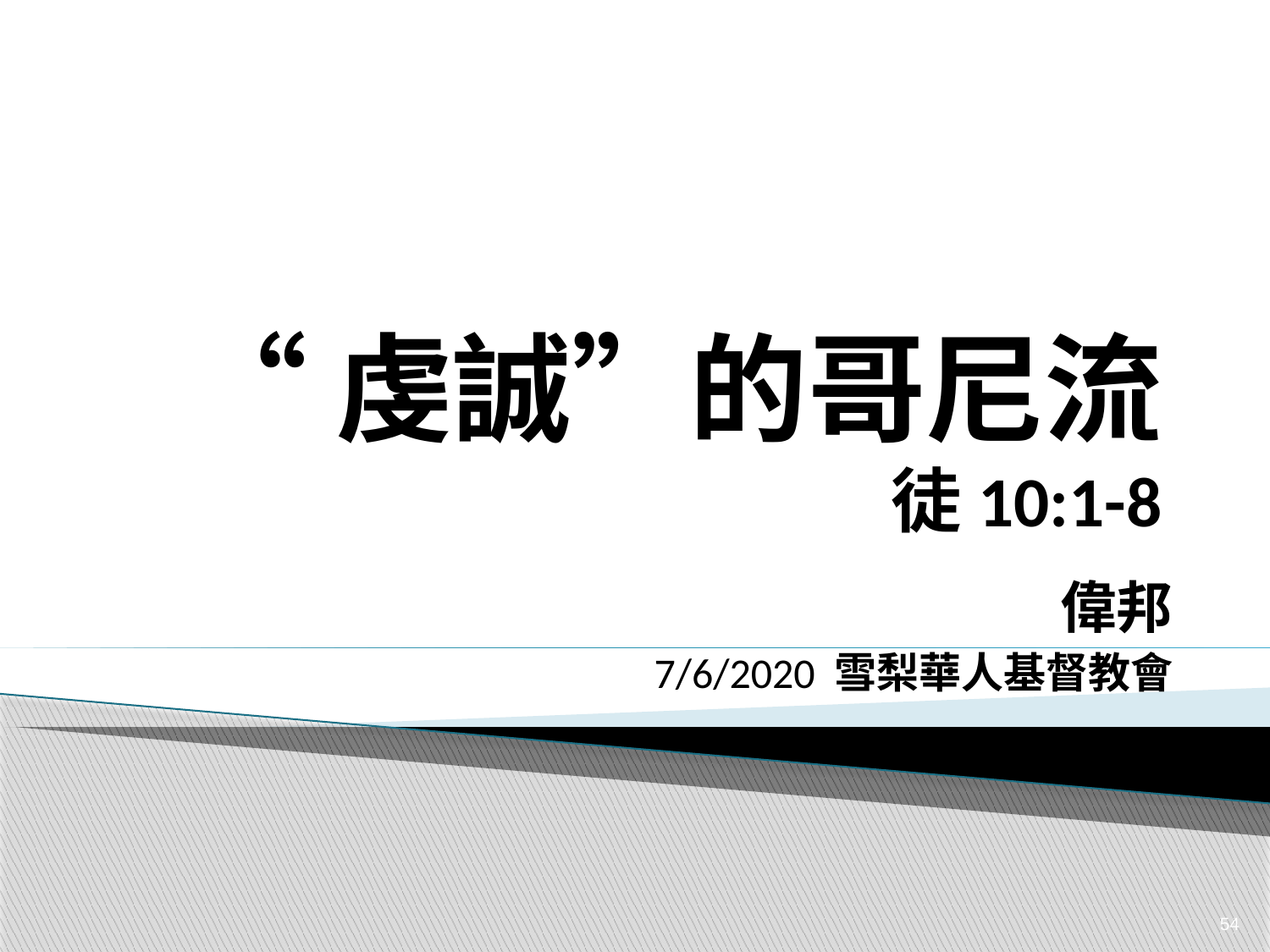

# “虔誠”的哥尼流 徒10:1-8
偉邦
7/6/2020 雪梨華人基督教會

54